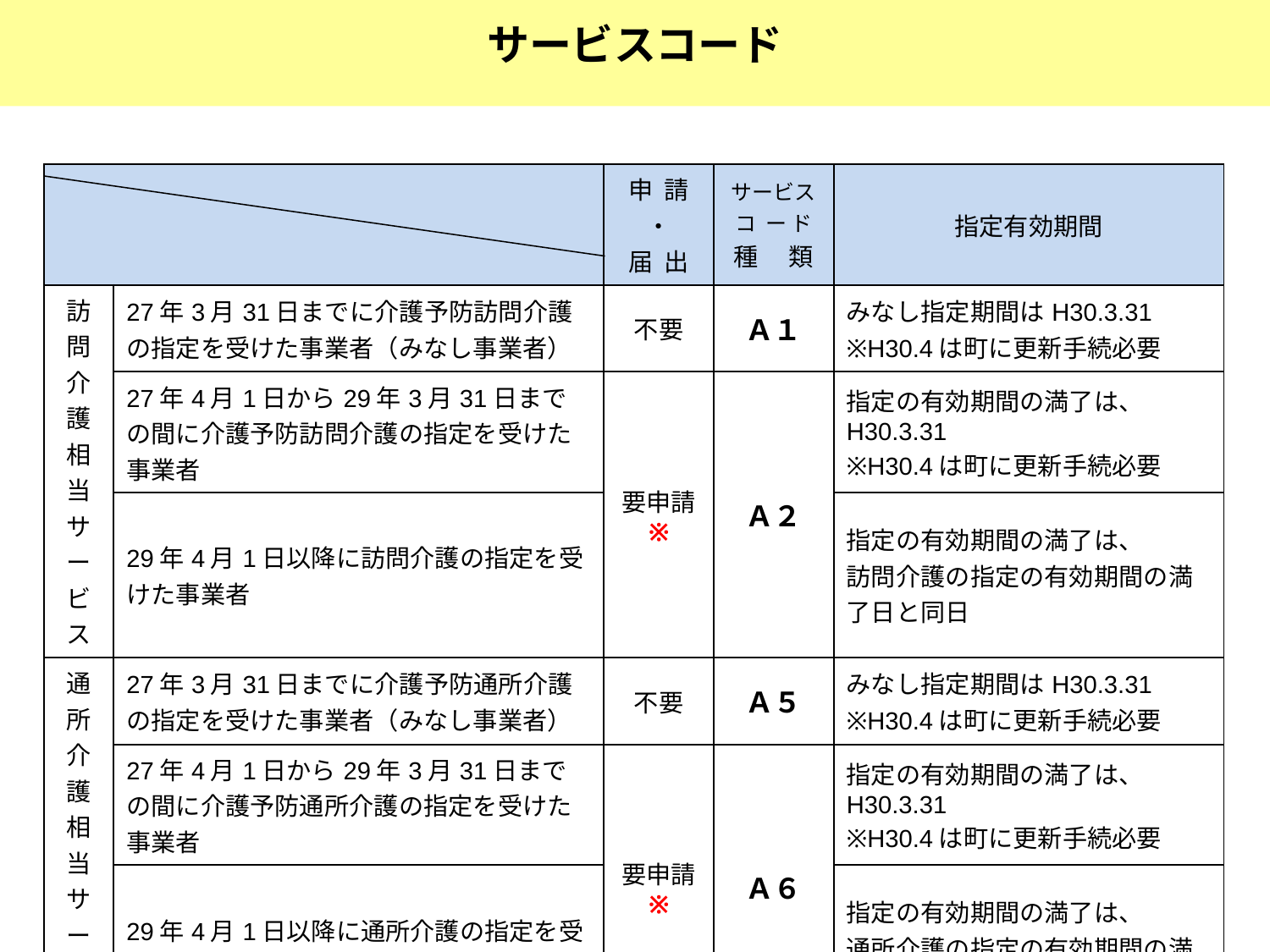

サービスコード
|  |  | 申 請 ・ 届 出 | サービスコ ー ド 種 　類 | 指定有効期間 |
| --- | --- | --- | --- | --- |
| 訪問介護相当サービス | 27年3月31日までに介護予防訪問介護の指定を受けた事業者（みなし事業者） | 不要 | Ａ１ | みなし指定期間はH30.3.31 ※H30.4は町に更新手続必要 |
|  | 27年4月1日から29年3月31日までの間に介護予防訪問介護の指定を受けた事業者 | 要申請 ※ | Ａ２ | 指定の有効期間の満了は、 H30.3.31 ※H30.4は町に更新手続必要 |
|  | 29年4月1日以降に訪問介護の指定を受けた事業者 |  |  | 指定の有効期間の満了は、 訪問介護の指定の有効期間の満了日と同日 |
| 通所介護相当サービス | 27年3月31日までに介護予防通所介護の指定を受けた事業者（みなし事業者） | 不要 | Ａ５ | みなし指定期間はH30.3.31 ※H30.4は町に更新手続必要 |
|  | 27年4月1日から29年3月31日までの間に介護予防通所介護の指定を受けた事業者 | 要申請 ※ | Ａ６ | 指定の有効期間の満了は、 H30.3.31 ※H30.4は町に更新手続必要 |
|  | 29年4月1日以降に通所介護の指定を受けた事業者 |  |  | 指定の有効期間の満了は、 通所介護の指定の有効期間の満了日と同日 |